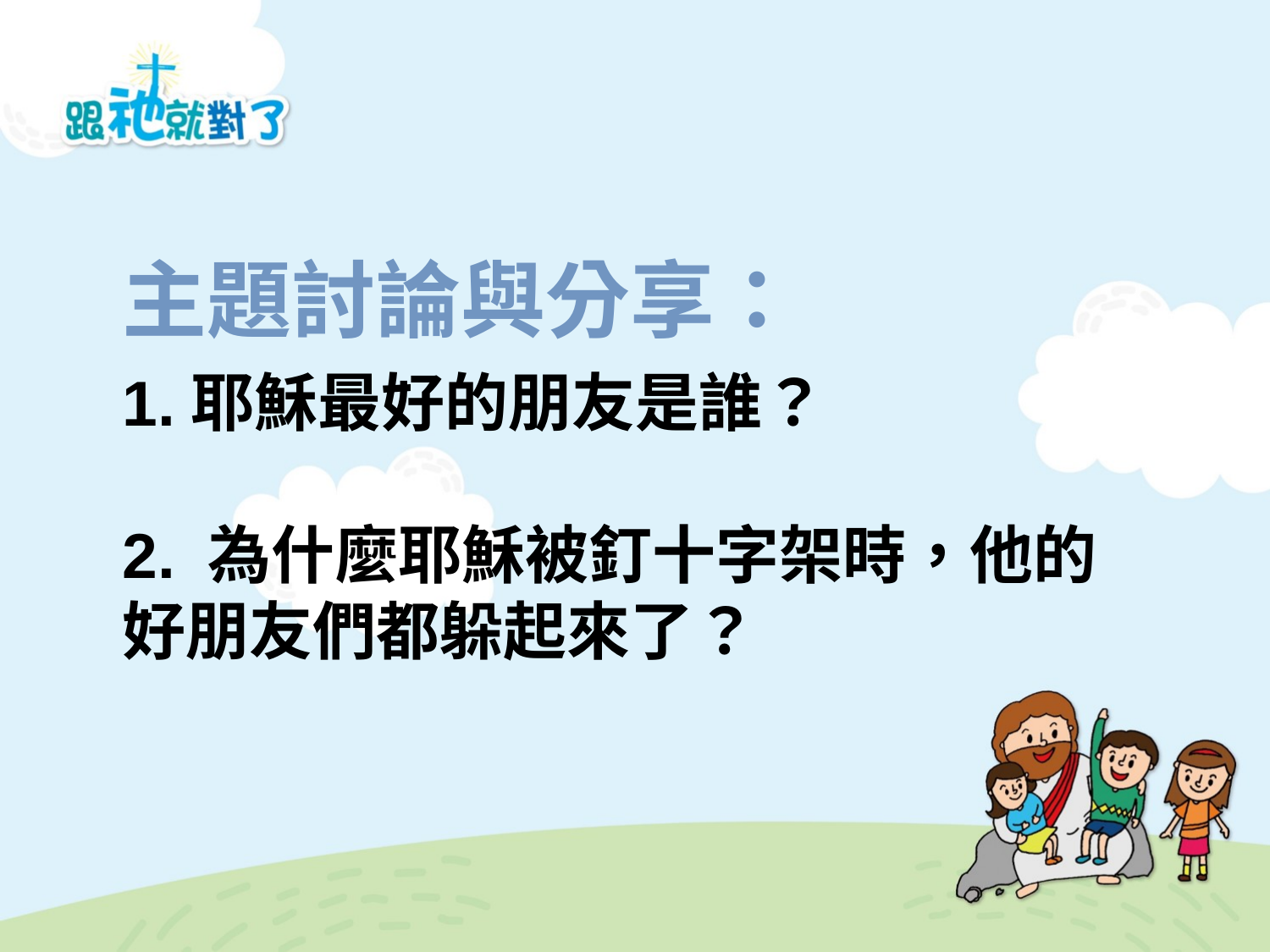

主題討論與分享：
1.耶穌最好的朋友是誰？

2. 為什麼耶穌被釘十字架時，他的好朋友們都躲起來了？